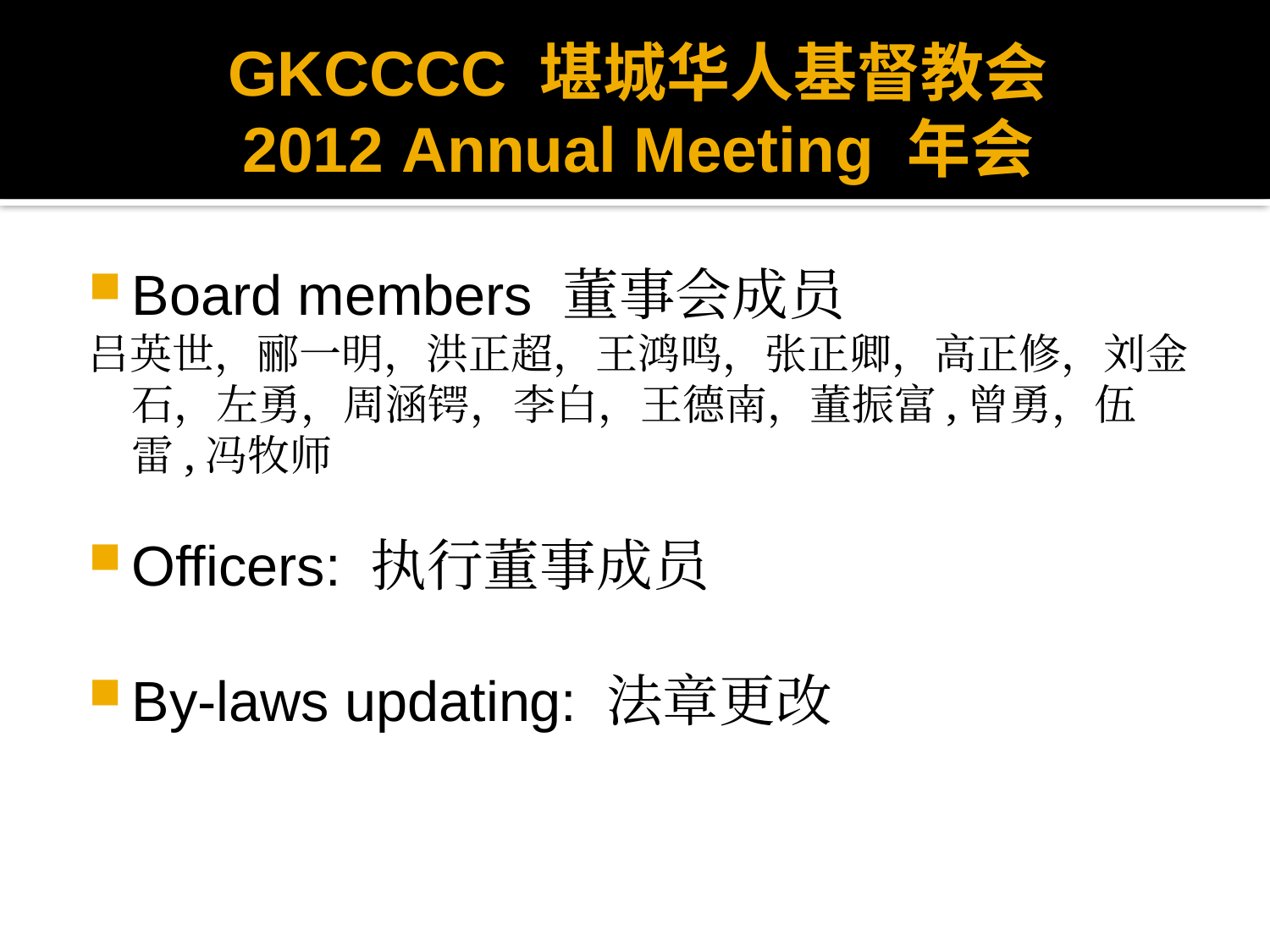

# GKCCCC 堪城华人基督教会 2012 Annual Meeting 年会
Board members 董事会成员
吕英世，郦一明，洪正超，王鸿鸣，张正卿，高正修，刘金石，左勇，周涵锷，李白，王德南，董振富,曾勇，伍雷,冯牧师

Officers: 执行董事成员

By-laws updating: 法章更改